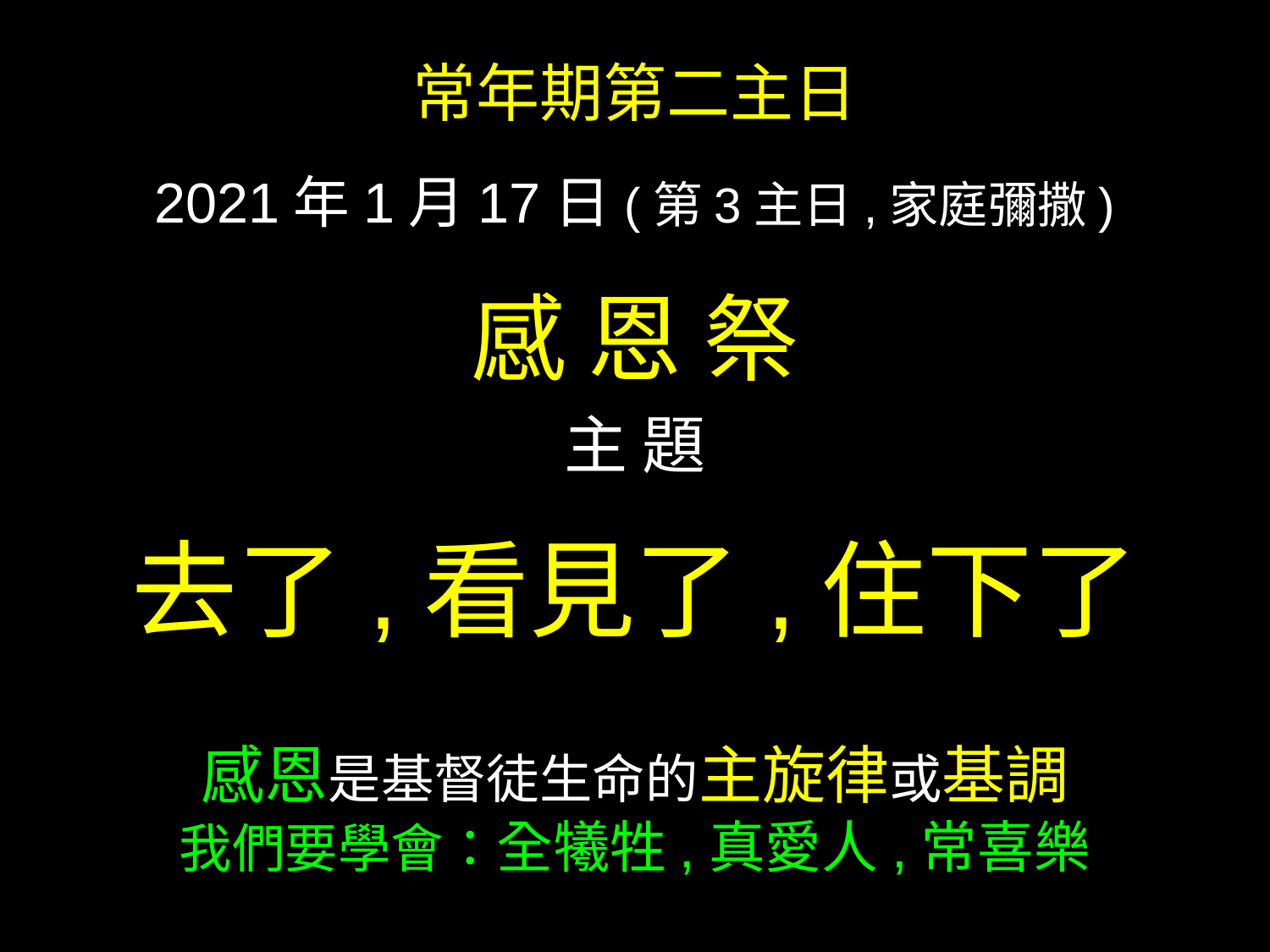

常年期第二主日

2021年1月17日(第3主日,家庭彌撒)

感 恩 祭

主 題
去了,看見了,住下了
感恩是基督徒生命的主旋律或基調
我們要學會：全犧牲,真愛人,常喜樂